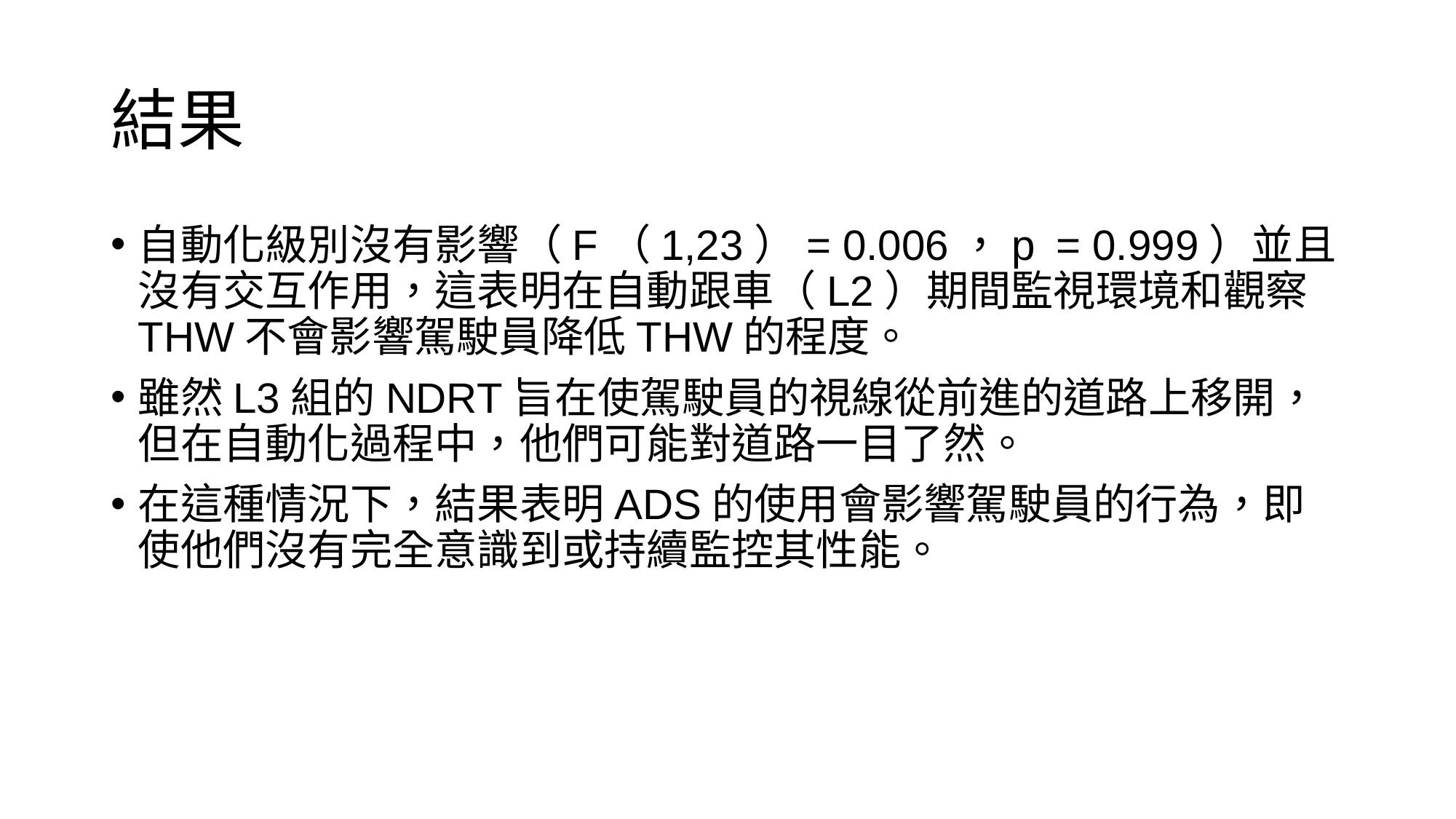

# 結果
自動化級別沒有影響（F（1,23）= 0.006，p  = 0.999）並且沒有交互作用，這表明在自動跟車（L2）期間監視環境和觀察THW不會影響駕駛員降低THW的程度。
雖然L3組的NDRT旨在使駕駛員的視線從前進的道路上移開，但在自動化過程中，他們可能對道路一目了然。
在這種情況下，結果表明ADS的使用會影響駕駛員的行為，即使他們沒有完全意識到或持續監控其性能。